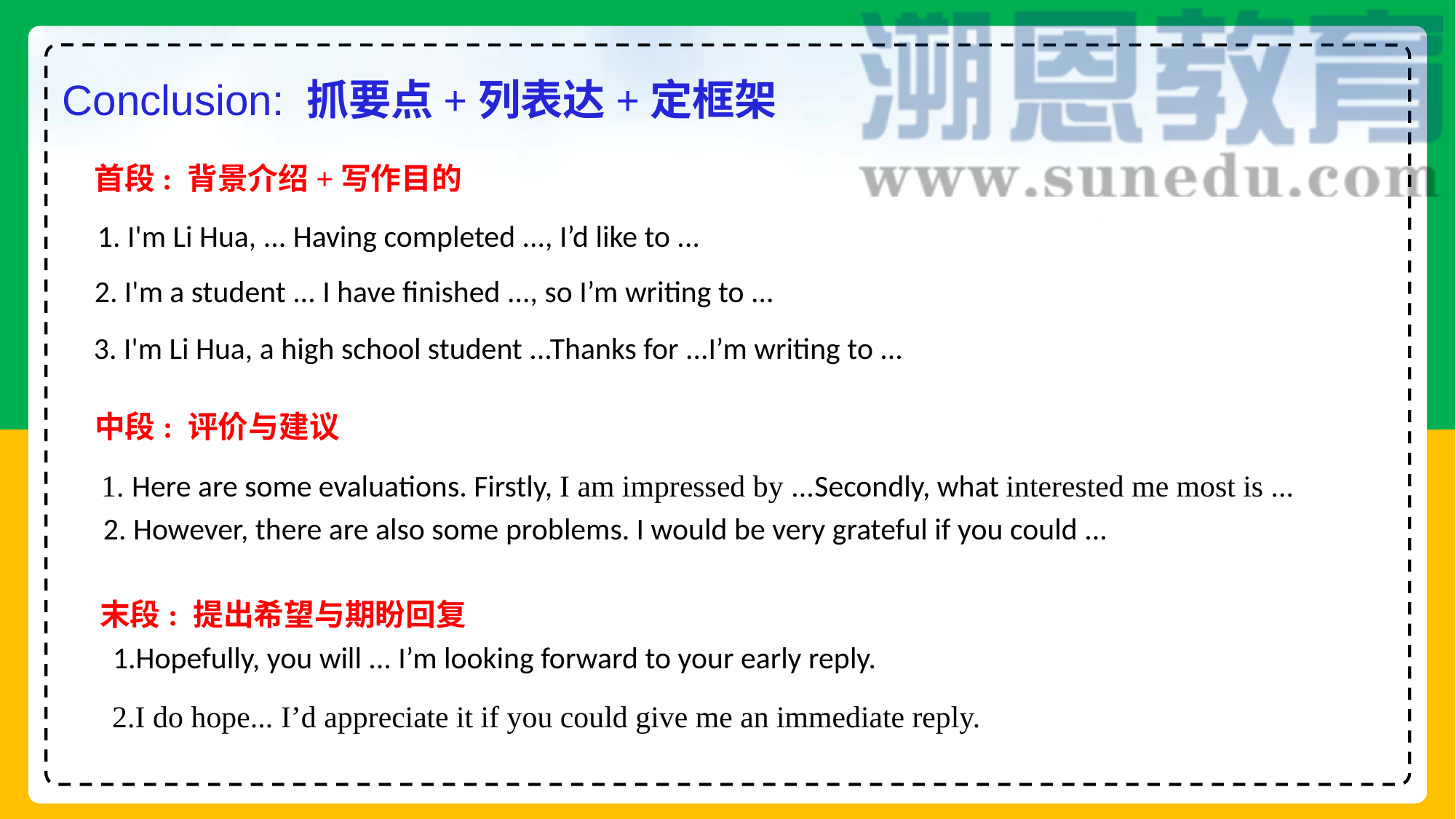

Conclusion: 抓要点+列表达+定框架
首段: 背景介绍+写作目的

1. I'm Li Hua, ... Having completed ..., I’d like to ...
2. I'm a student ... I have finished ..., so I’m writing to ...
3. I'm Li Hua, a high school student ...Thanks for ...I’m writing to ...
中段: 评价与建议
 1. Here are some evaluations. Firstly, I am impressed by ...Secondly, what interested me most is ...
2. However, there are also some problems. I would be very grateful if you could ...
末段: 提出希望与期盼回复
1.Hopefully, you will ... I’m looking forward to your early reply.
2.I do hope... I’d appreciate it if you could give me an immediate reply.